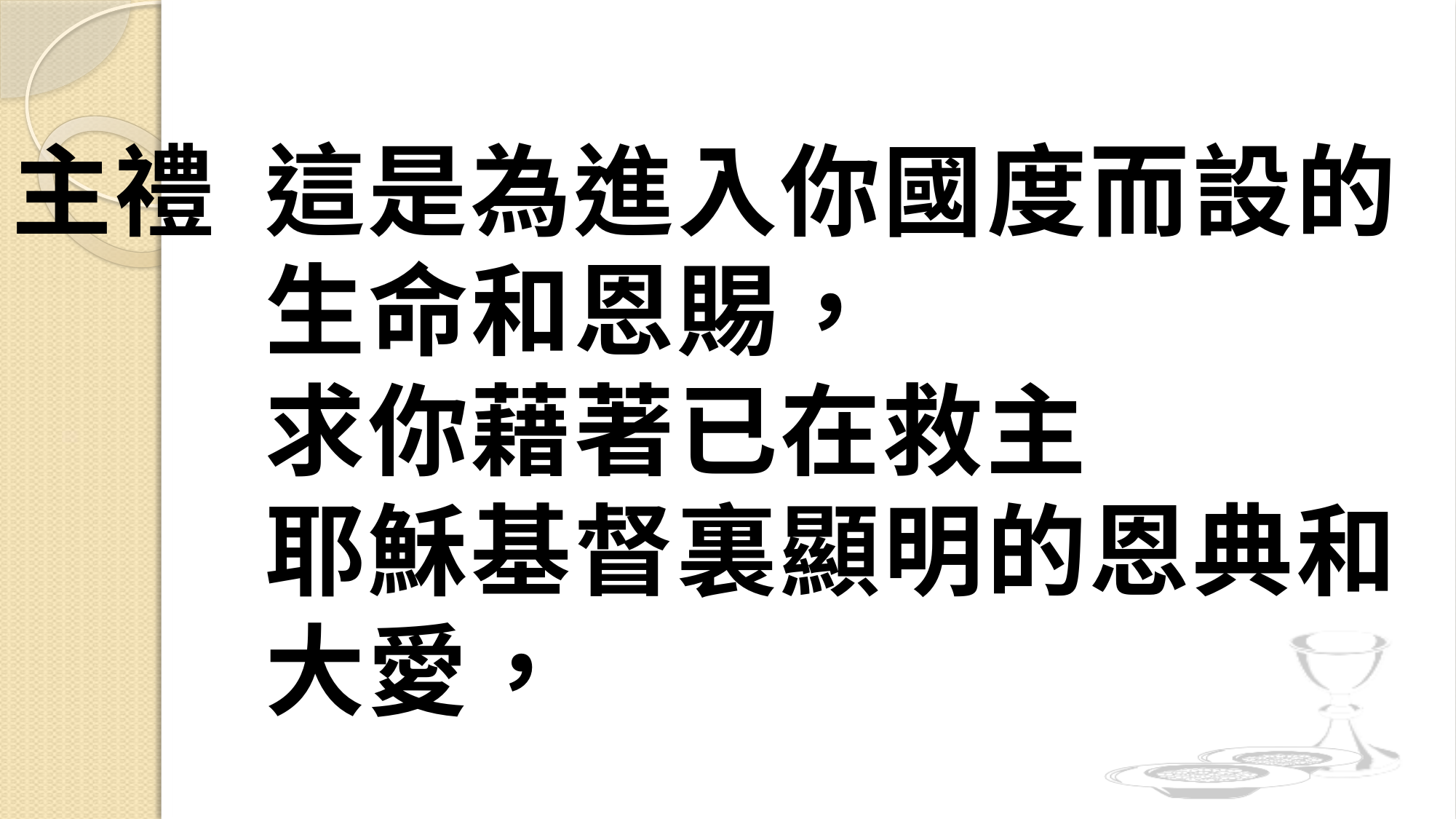

主禮
這是為進入你國度而設的
生命和恩賜，
求你藉著已在救主
耶穌基督裏顯明的恩典和
大愛，